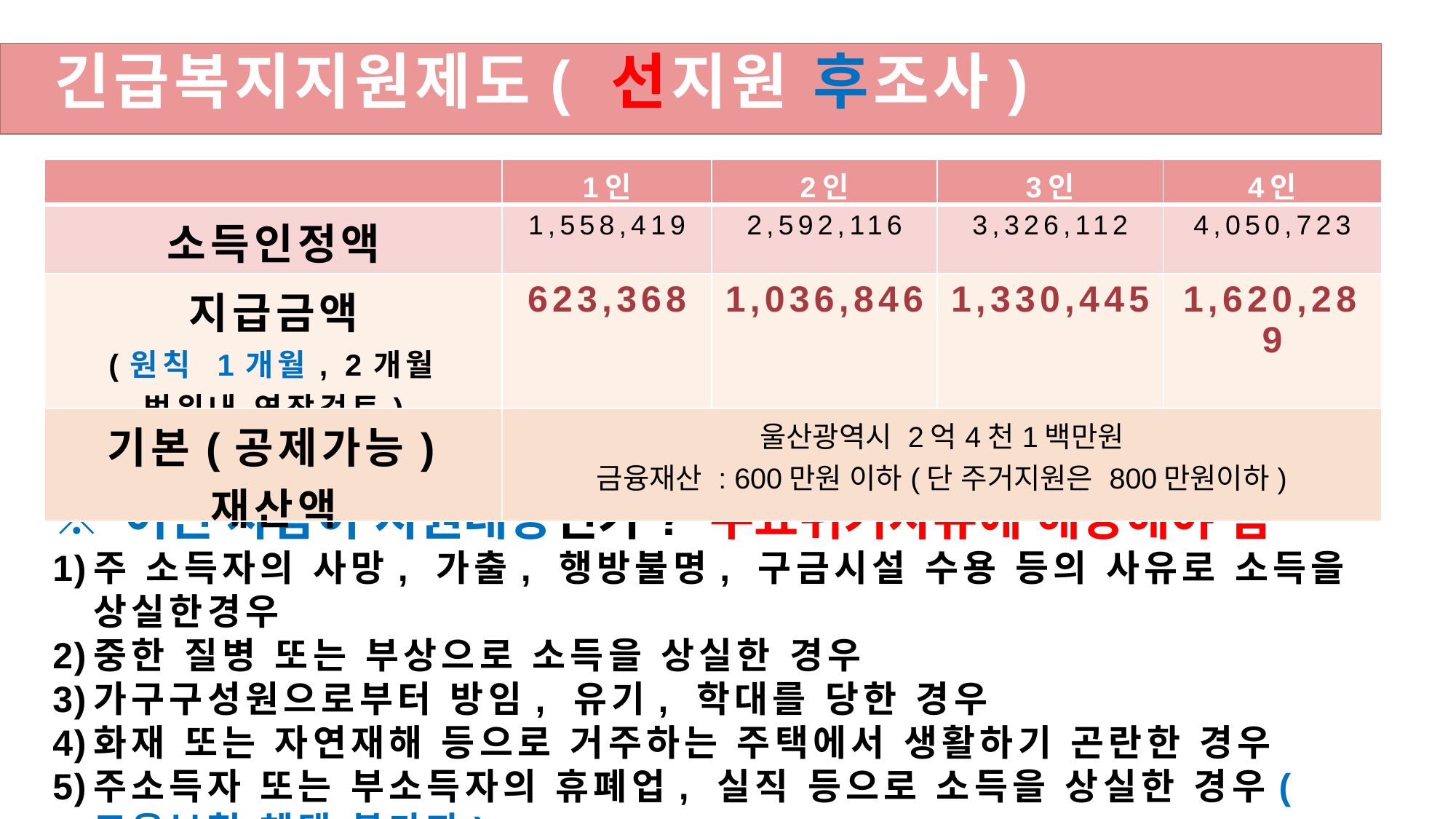

긴급복지지원제도( 선지원 후조사)

기초생활보장
|  | 1인 | 2인 | 3인 | 4인 |
| --- | --- | --- | --- | --- |
| 소득인정액 | 1,558,419 | 2,592,116 | 3,326,112 | 4,050,723 |
| 지급금액 (원칙 1개월, 2개월 범위내 연장검토) | 623,368 | 1,036,846 | 1,330,445 | 1,620,289 |
| 기본(공제가능) 재산액 | 울산광역시 2억4천1백만원 금융재산 : 600만원 이하(단 주거지원은 800만원이하) |  |  |  |
※ 어떤 사람이 지원대상인가? 주요위기사유에 해당해야 함
주 소득자의 사망, 가출, 행방불명, 구금시설 수용 등의 사유로 소득을 상실한경우
중한 질병 또는 부상으로 소득을 상실한 경우
가구구성원으로부터 방임, 유기, 학대를 당한 경우
화재 또는 자연재해 등으로 거주하는 주택에서 생활하기 곤란한 경우
주소득자 또는 부소득자의 휴폐업, 실직 등으로 소득을 상실한 경우(고용보험 혜택 불가자)